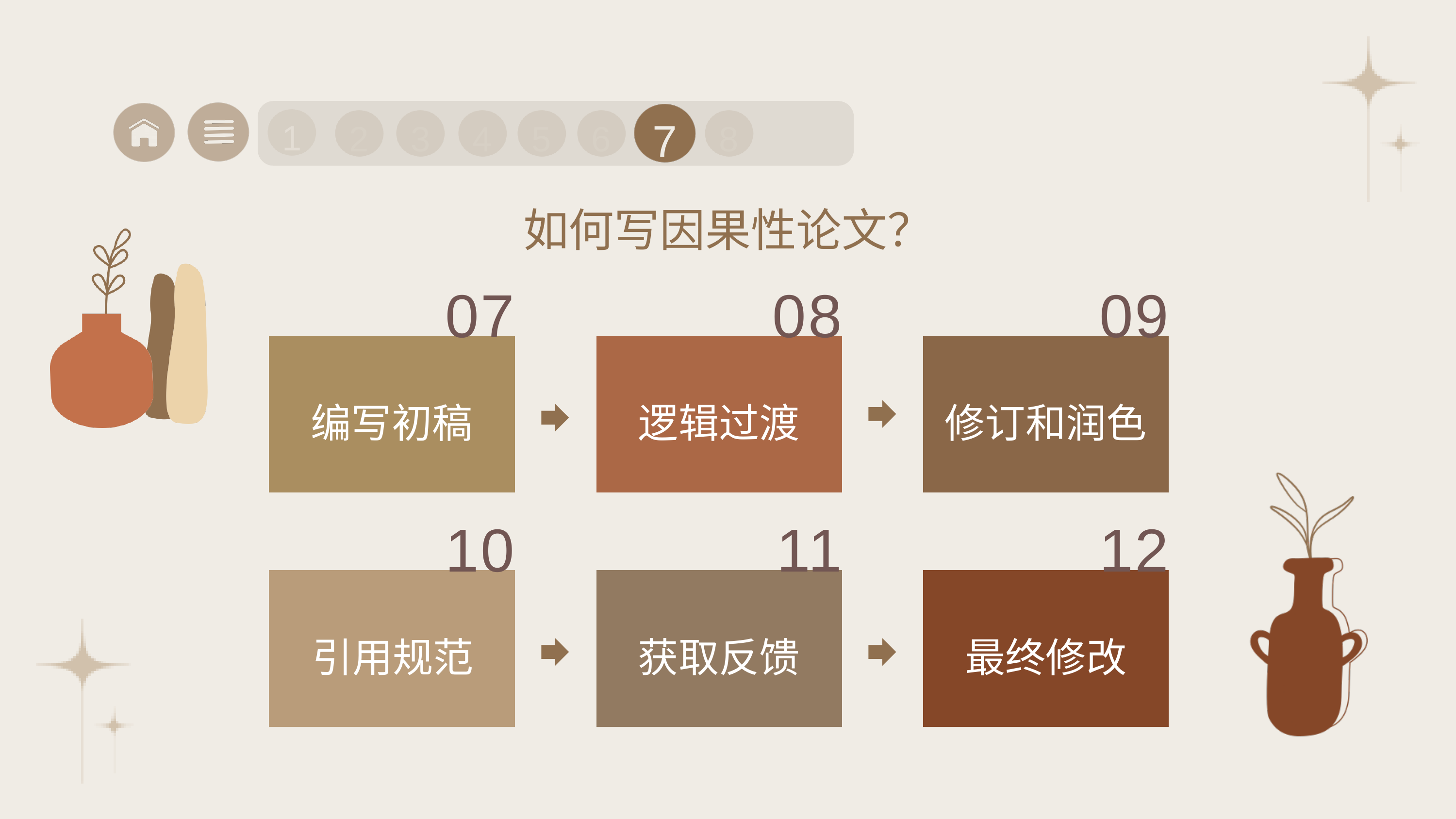

7
1
2
4
6
8
3
5

如何写因果性论文？

07
08
09

编写初稿
逻辑过渡
修订和润色

10
11
12

引用规范
获取反馈
最终修改